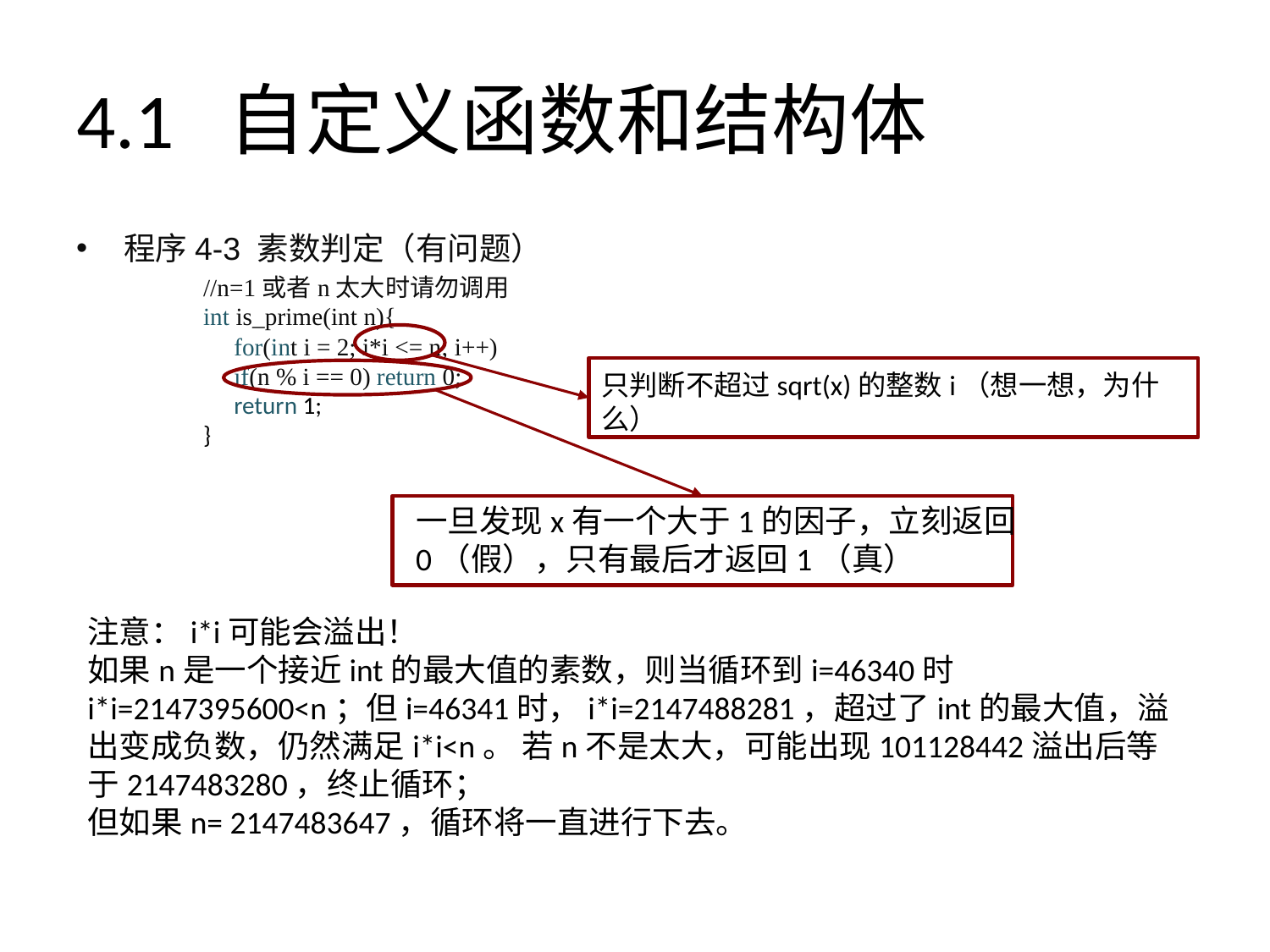

# 4.1  自定义函数和结构体
程序4-3 素数判定（有问题）
	//n=1或者n太大时请勿调用
	int is_prime(int n){
	     for(int i = 2; i*i <= n; i++)
	     if(n % i == 0) return 0;
	     return 1;
	}

只判断不超过sqrt(x)的整数i（想一想，为什么）
一旦发现x有一个大于1的因子，立刻返回0（假），只有最后才返回1（真）

注意：i*i可能会溢出！
如果n是一个接近int的最大值的素数，则当循环到i=46340时i*i=2147395600<n；但i=46341时，i*i=2147488281，超过了int的最大值，溢出变成负数，仍然满足i*i<n。 若n不是太大，可能出现101128442溢出后等于2147483280，终止循环；
但如果n= 2147483647，循环将一直进行下去。